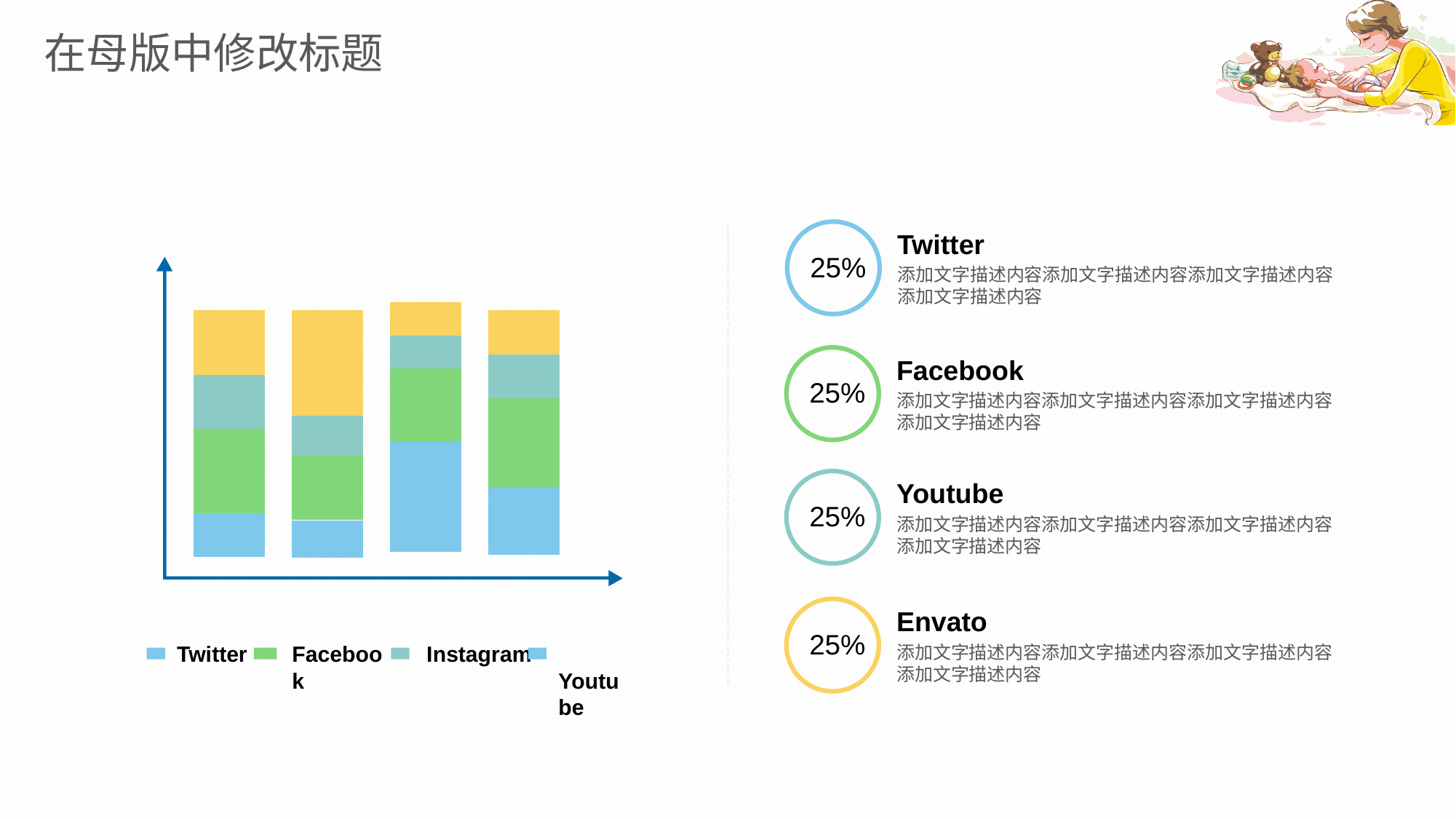

Twitter
添加文字描述内容添加文字描述内容添加文字描述内容添加文字描述内容

25%

Facebook
添加文字描述内容添加文字描述内容添加文字描述内容添加文字描述内容

25%
Youtube
添加文字描述内容添加文字描述内容添加文字描述内容添加文字描述内容

25%
Envato
添加文字描述内容添加文字描述内容添加文字描述内容添加文字描述内容

25%
Twitter

Facebook

Instagram

 Youtube